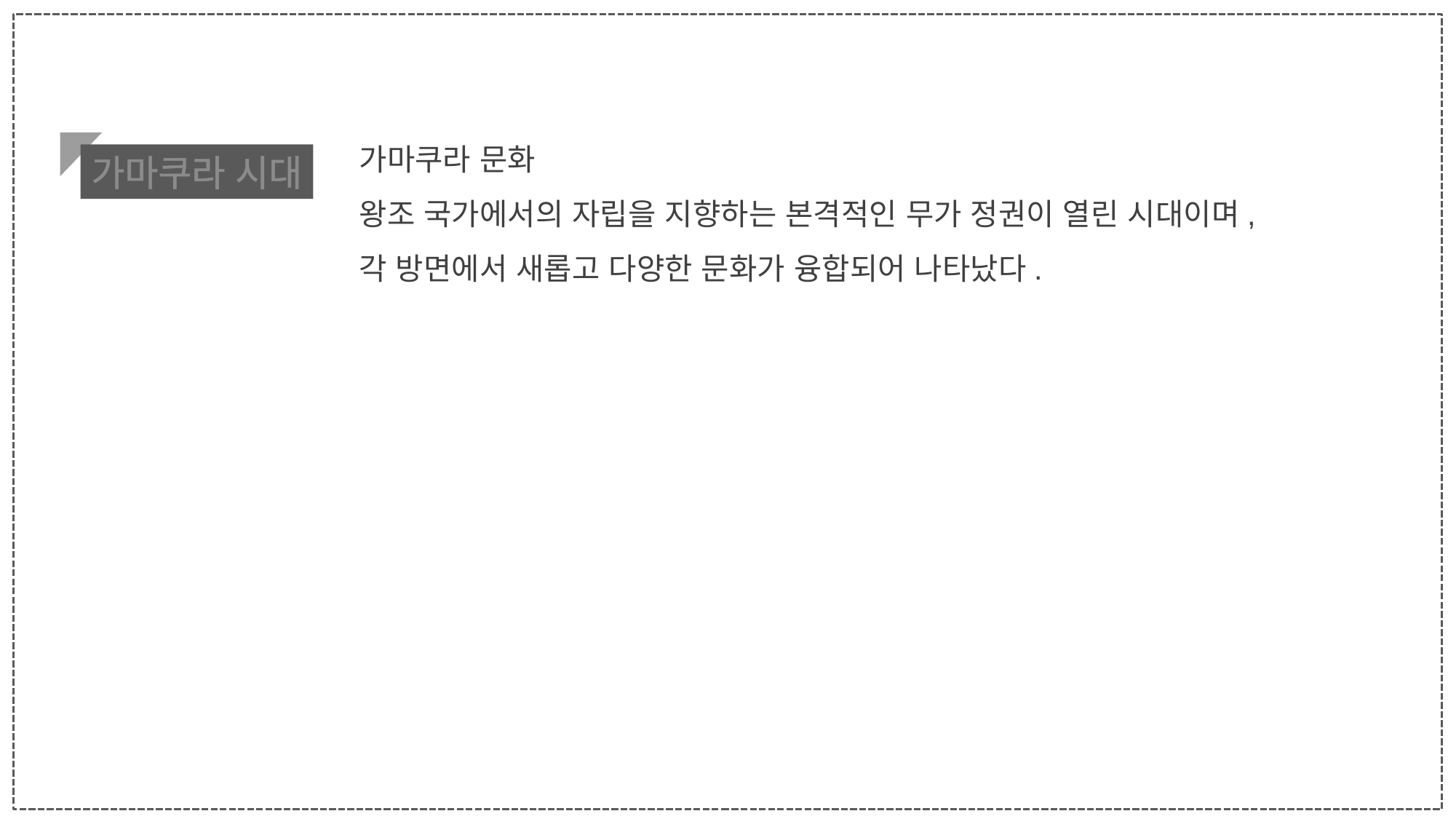

가마쿠라 문화
왕조 국가에서의 자립을 지향하는 본격적인 무가 정권이 열린 시대이며,
각 방면에서 새롭고 다양한 문화가 융합되어 나타났다.

가마쿠라 시대